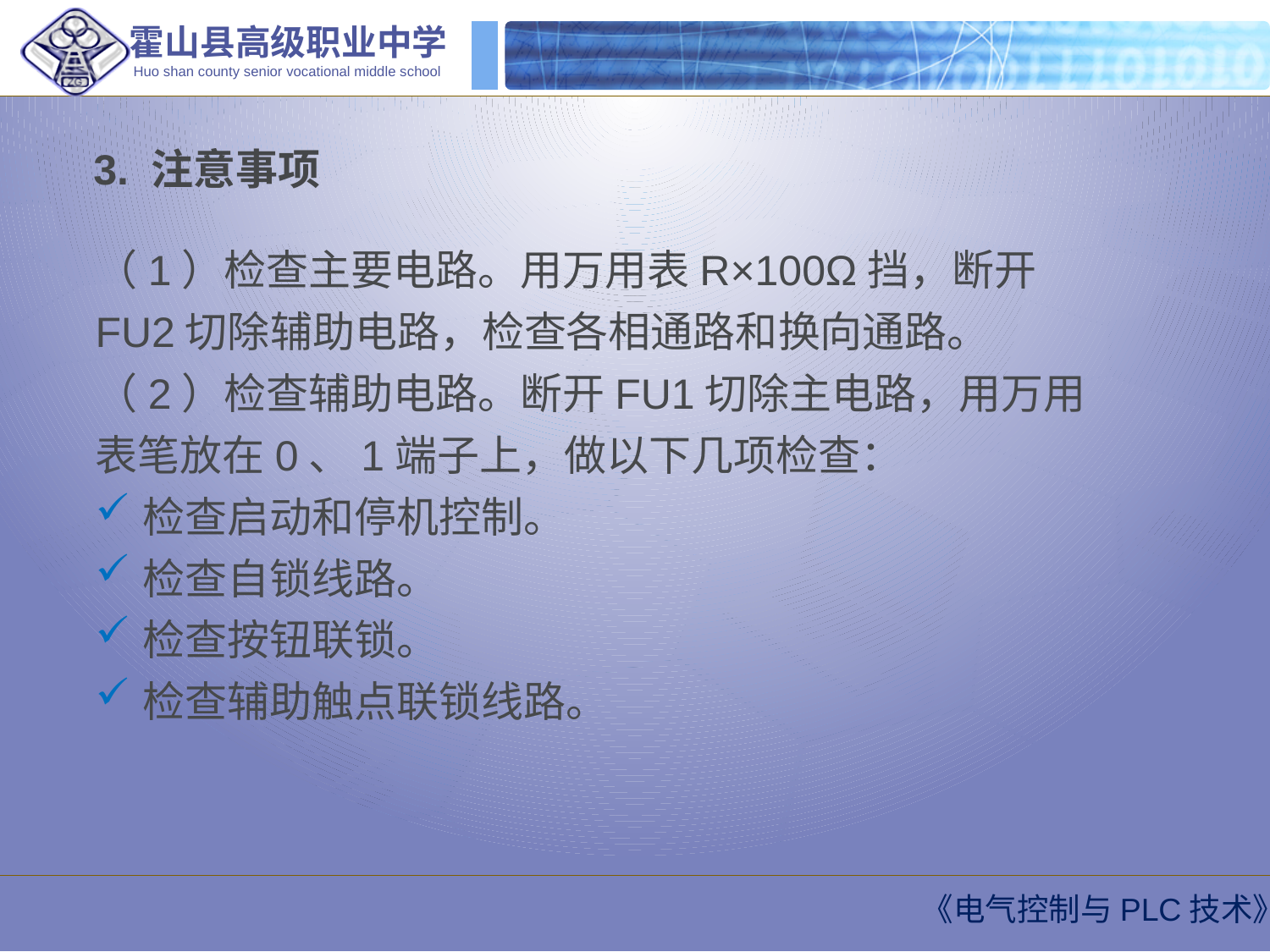

3. 注意事项
（1）检查主要电路。用万用表R×100Ω挡，断开FU2切除辅助电路，检查各相通路和换向通路。
（2）检查辅助电路。断开FU1切除主电路，用万用表笔放在0、1端子上，做以下几项检查：
检查启动和停机控制。
检查自锁线路。
检查按钮联锁。
检查辅助触点联锁线路。